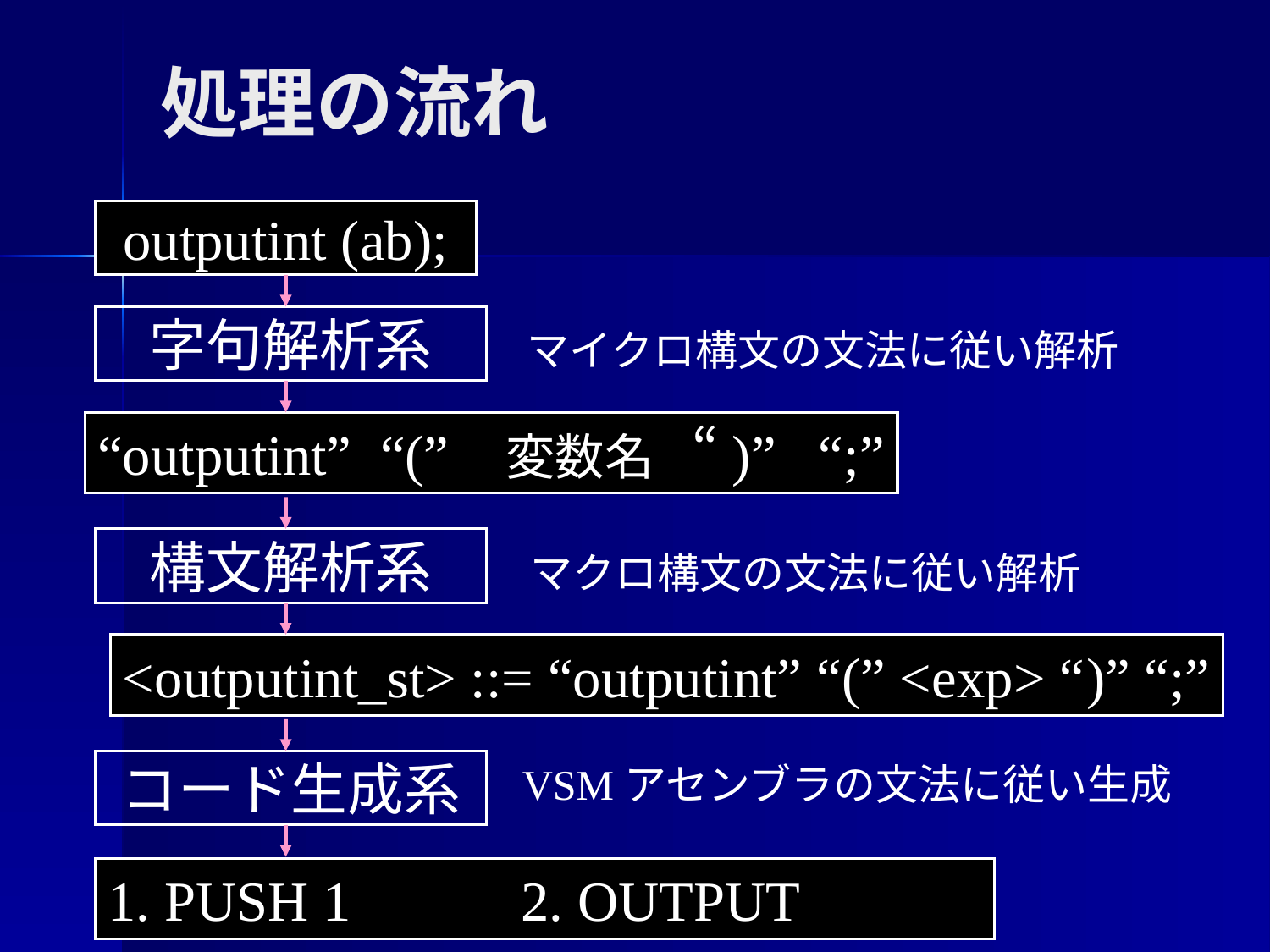

# 処理の流れ
outputint (ab);

字句解析系
マイクロ構文の文法に従い解析

“outputint”  “(”   変数名   “)”   “;”

構文解析系
マクロ構文の文法に従い解析

<outputint_st> ::= “outputint” “(” <exp> “)” “;”

コード生成系
VSMアセンブラの文法に従い生成

1. PUSH 1            2. OUTPUT